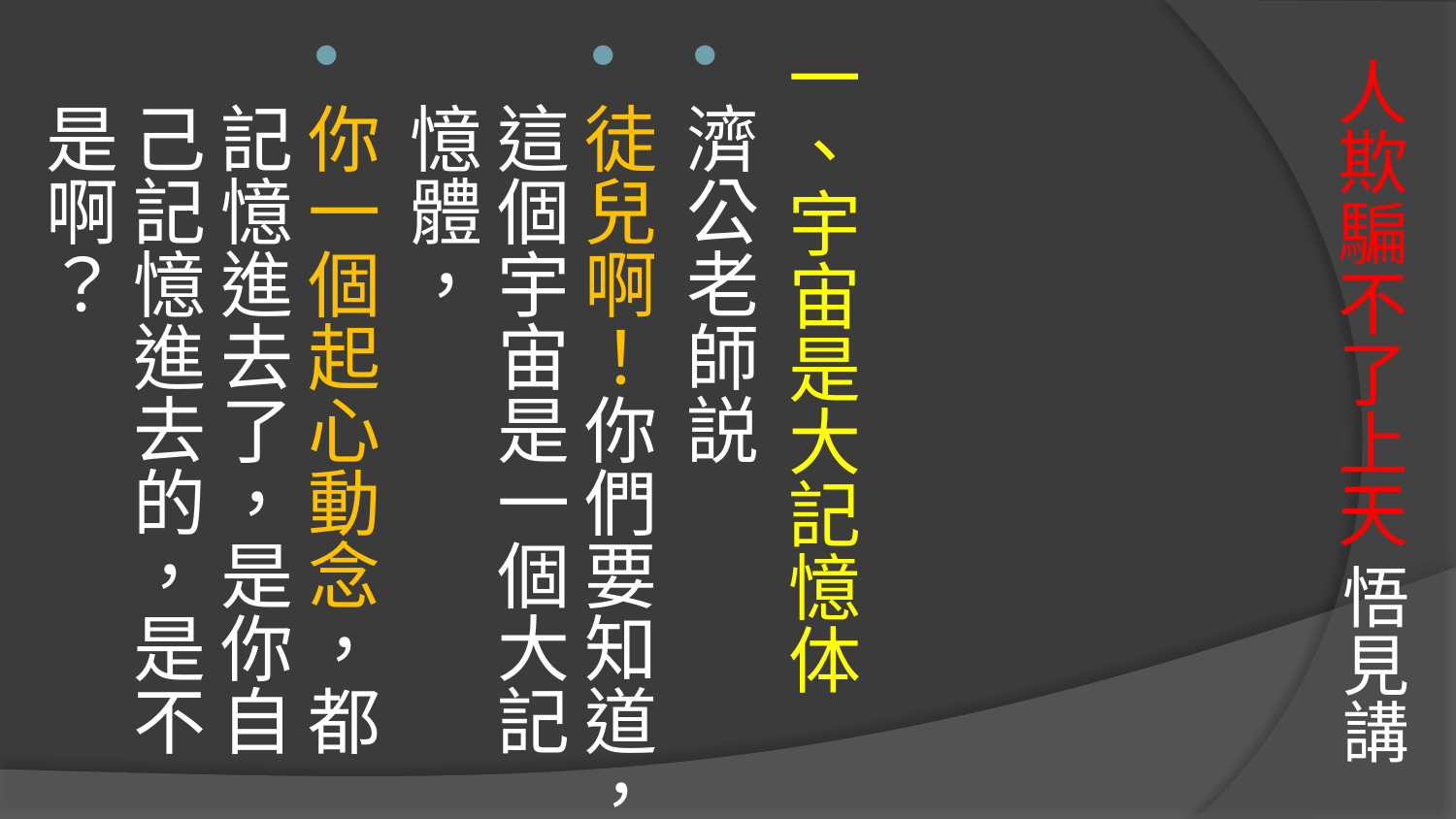

一、宇宙是大記憶体
濟公老師説
徒兒啊！你們要知道，這個宇宙是一個大記憶體，
你一個起心動念，都記憶進去了，是你自己記憶進去的，是不是啊？
# 人欺騙不了上天 悟見講